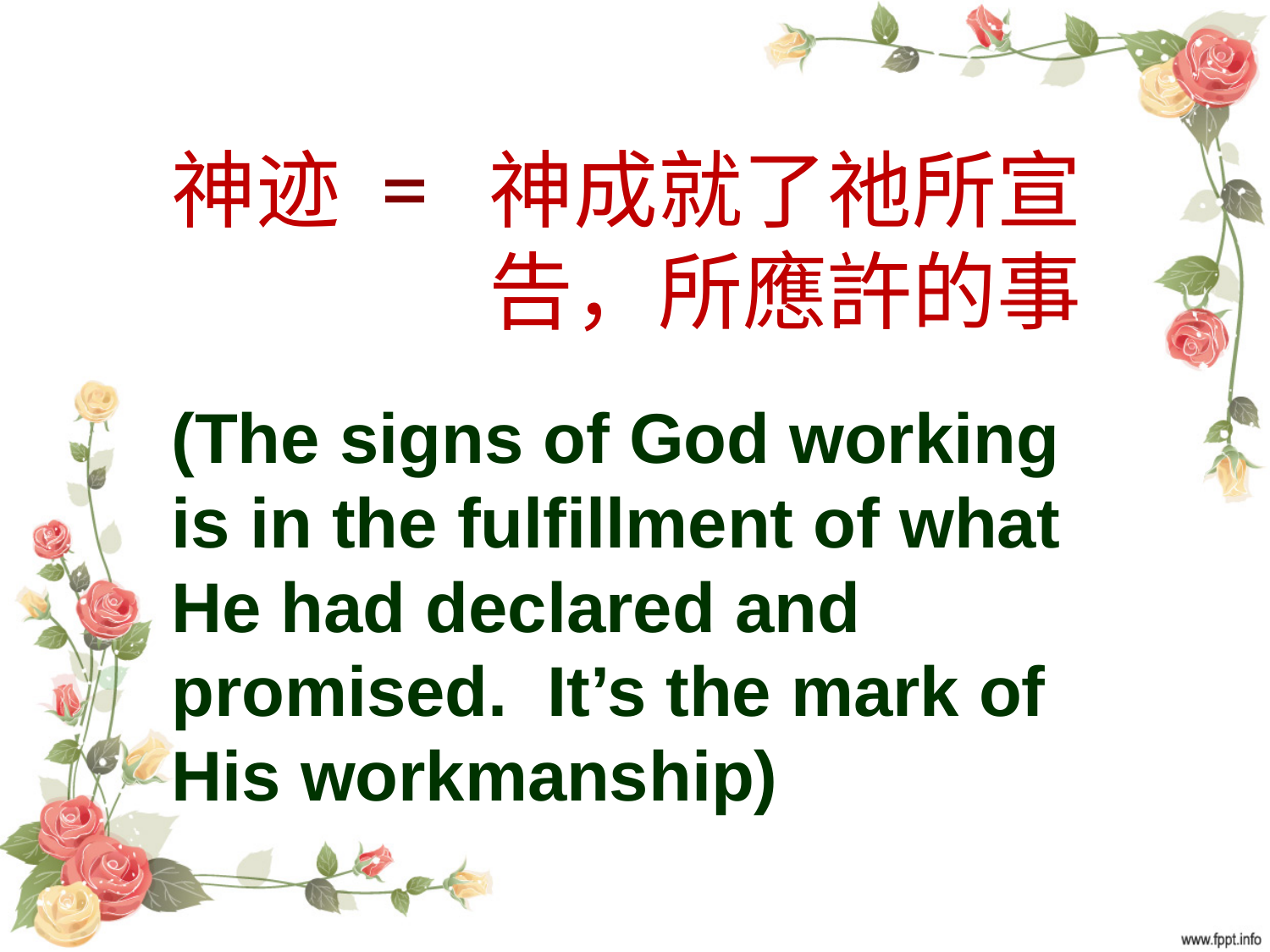

神迹 =	神成就了祂所宣告，所應許的事
(The signs of God working is in the fulfillment of what He had declared and promised.  It’s the mark of His workmanship)